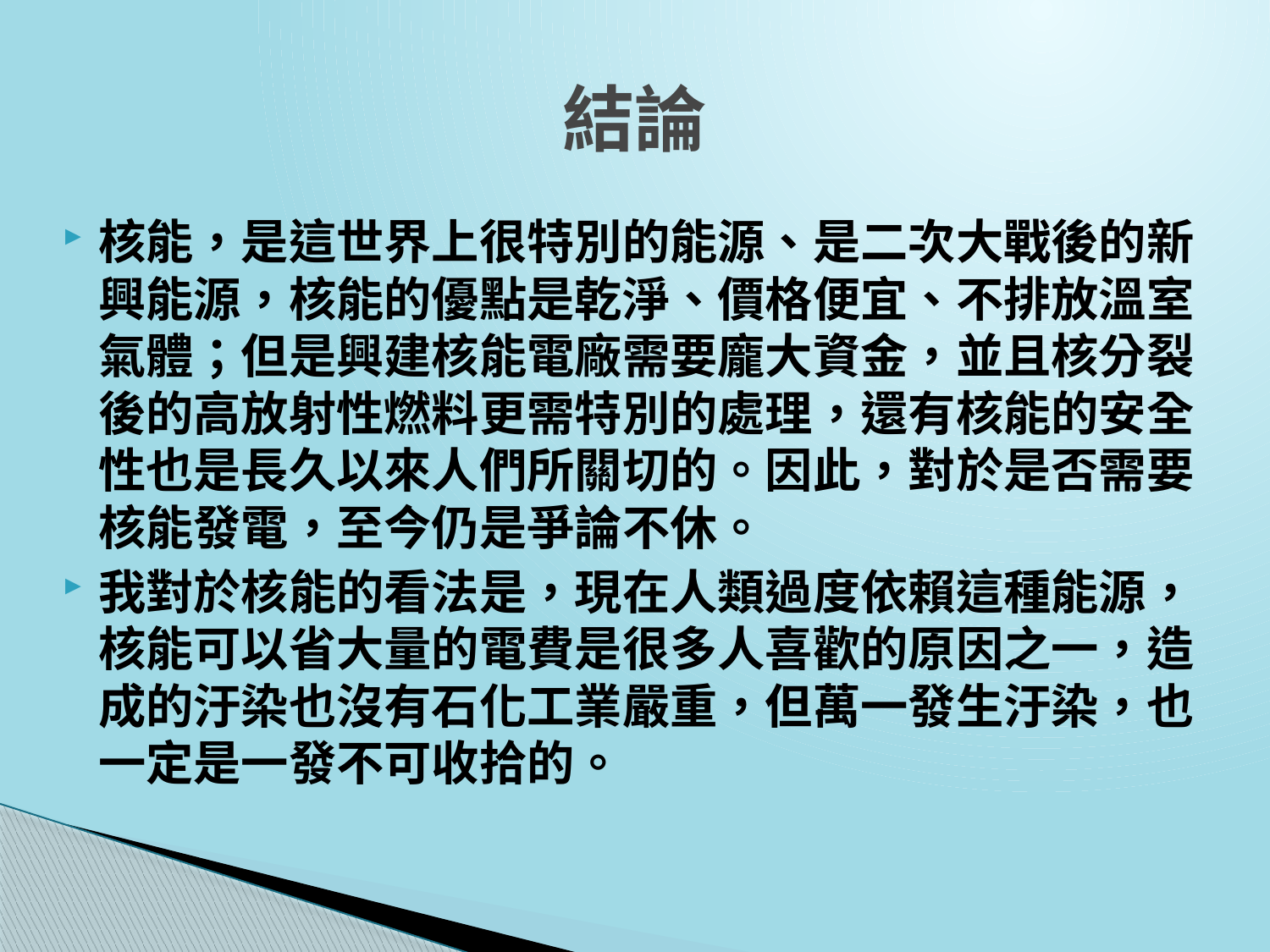

# 結論
核能，是這世界上很特別的能源、是二次大戰後的新興能源，核能的優點是乾淨、價格便宜、不排放溫室氣體；但是興建核能電廠需要龐大資金，並且核分裂後的高放射性燃料更需特別的處理，還有核能的安全性也是長久以來人們所關切的。因此，對於是否需要核能發電，至今仍是爭論不休。
我對於核能的看法是，現在人類過度依賴這種能源，核能可以省大量的電費是很多人喜歡的原因之一，造成的汙染也沒有石化工業嚴重，但萬一發生汙染，也一定是一發不可收拾的。